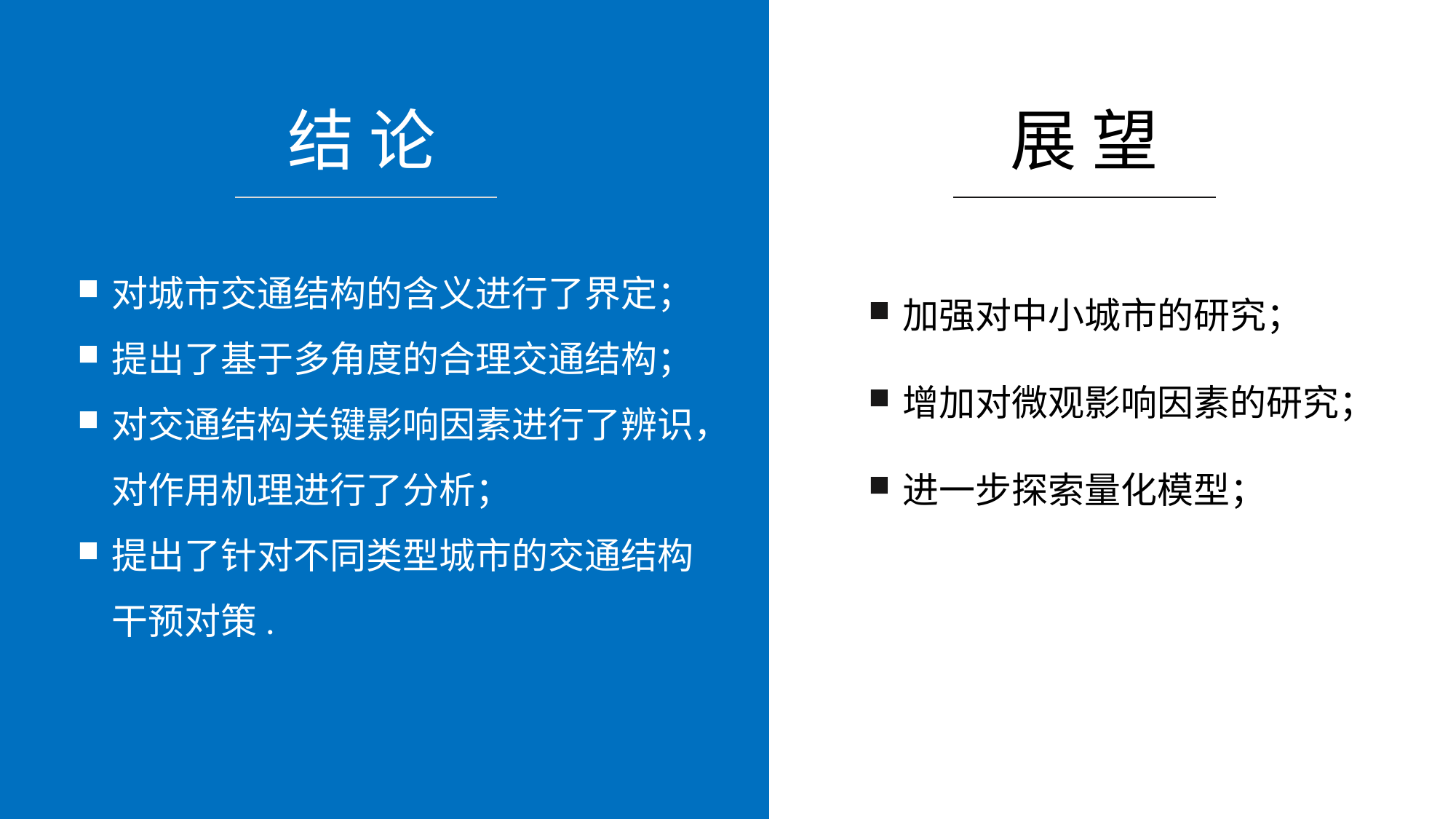

展 望
结 论
对城市交通结构的含义进行了界定；
提出了基于多角度的合理交通结构；
对交通结构关键影响因素进行了辨识，对作用机理进行了分析；
提出了针对不同类型城市的交通结构干预对策.
加强对中小城市的研究；
增加对微观影响因素的研究；
进一步探索量化模型；